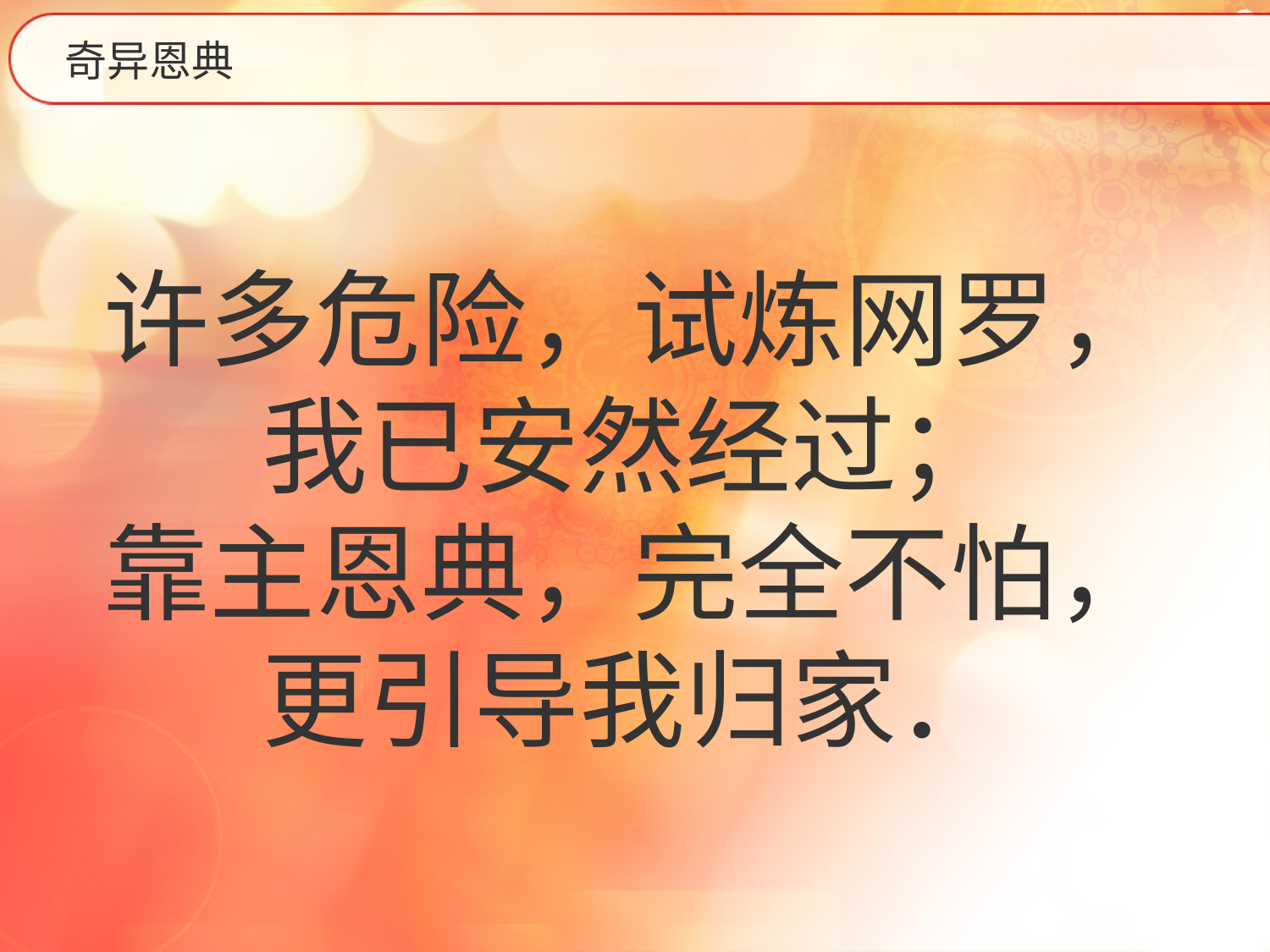

# 奇异恩典
许多危险，试炼网罗，
我已安然经过；
靠主恩典，完全不怕，
更引导我归家．